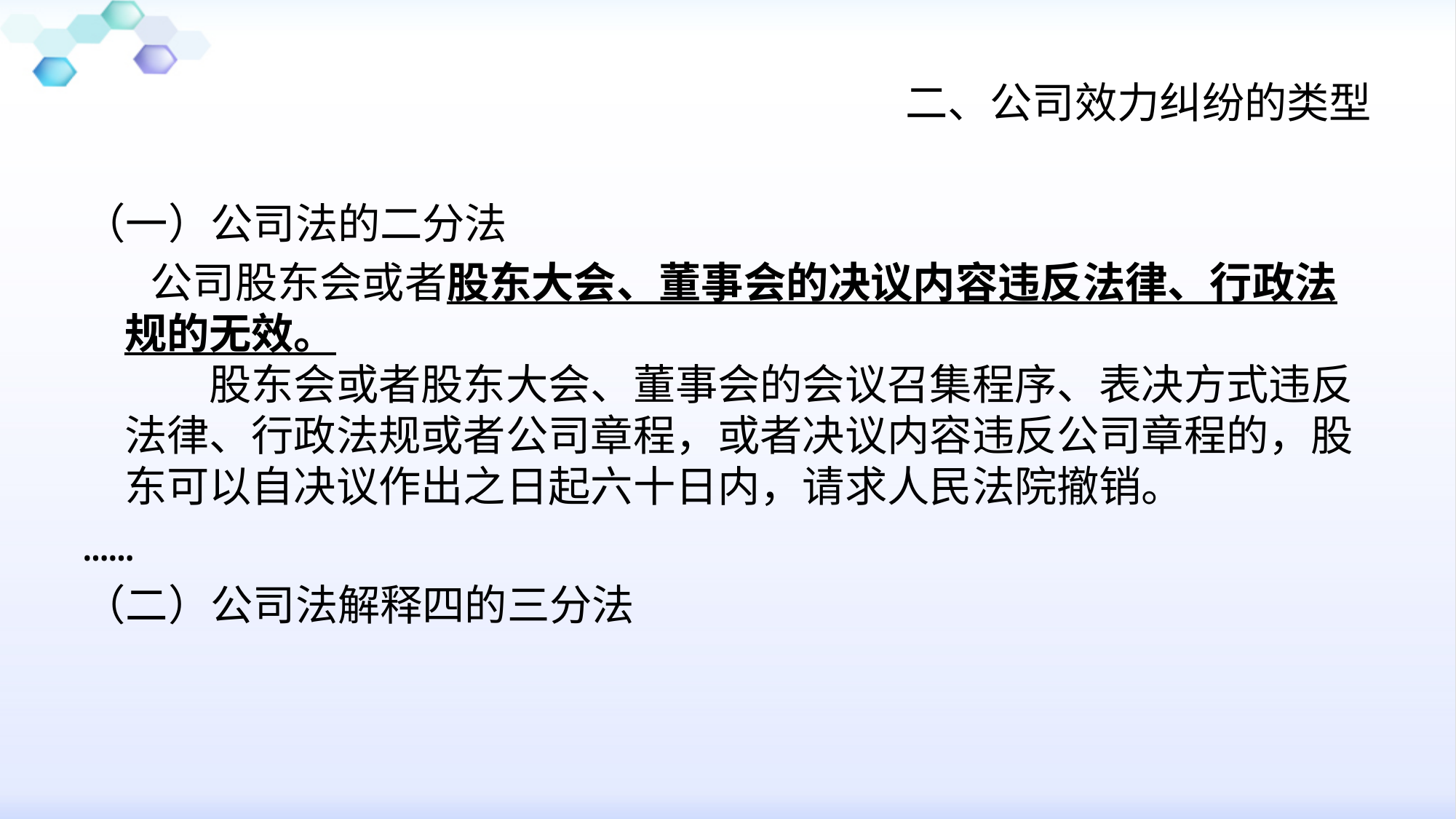

# 二、公司效力纠纷的类型
（一）公司法的二分法
      公司股东会或者股东大会、董事会的决议内容违反法律、行政法规的无效。
　　股东会或者股东大会、董事会的会议召集程序、表决方式违反法律、行政法规或者公司章程，或者决议内容违反公司章程的，股东可以自决议作出之日起六十日内，请求人民法院撤销。
……
（二）公司法解释四的三分法